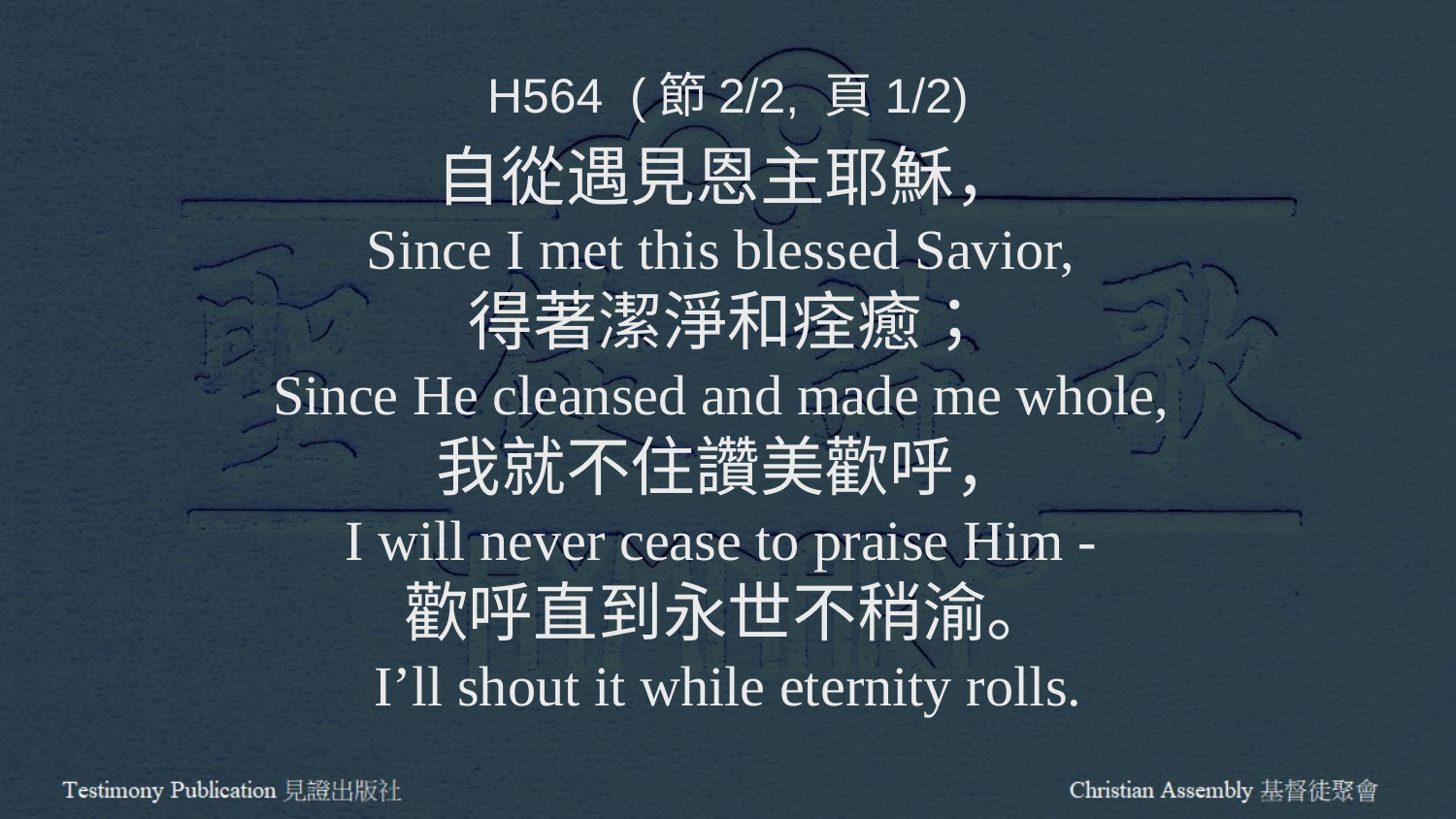

H564  (節2/2, 頁1/2)
自從遇見恩主耶穌，
Since I met this blessed Savior,
得著潔淨和痊癒；
Since He cleansed and made me whole,
我就不住讚美歡呼，
I will never cease to praise Him -
歡呼直到永世不稍渝。
I’ll shout it while eternity rolls.